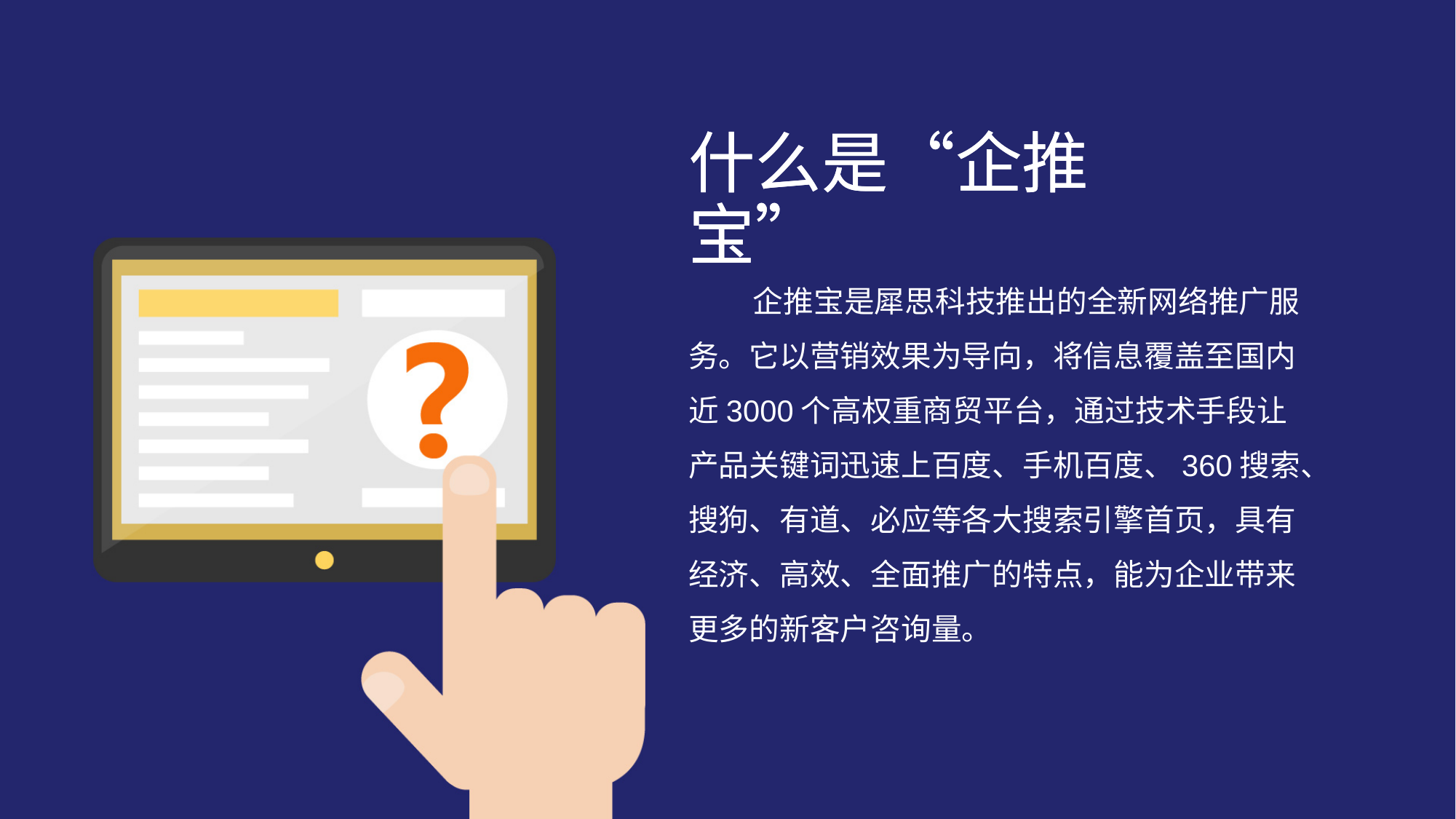

# 什么是“企推宝”
什么是“企推宝”
    　企推宝是犀思科技推出的全新网络推广服务。它以营销效果为导向，将信息覆盖至国内近3000个高权重商贸平台，通过技术手段让产品关键词迅速上百度、手机百度、360搜索、搜狗、有道、必应等各大搜索引擎首页，具有经济、高效、全面推广的特点，能为企业带来更多的新客户咨询量。